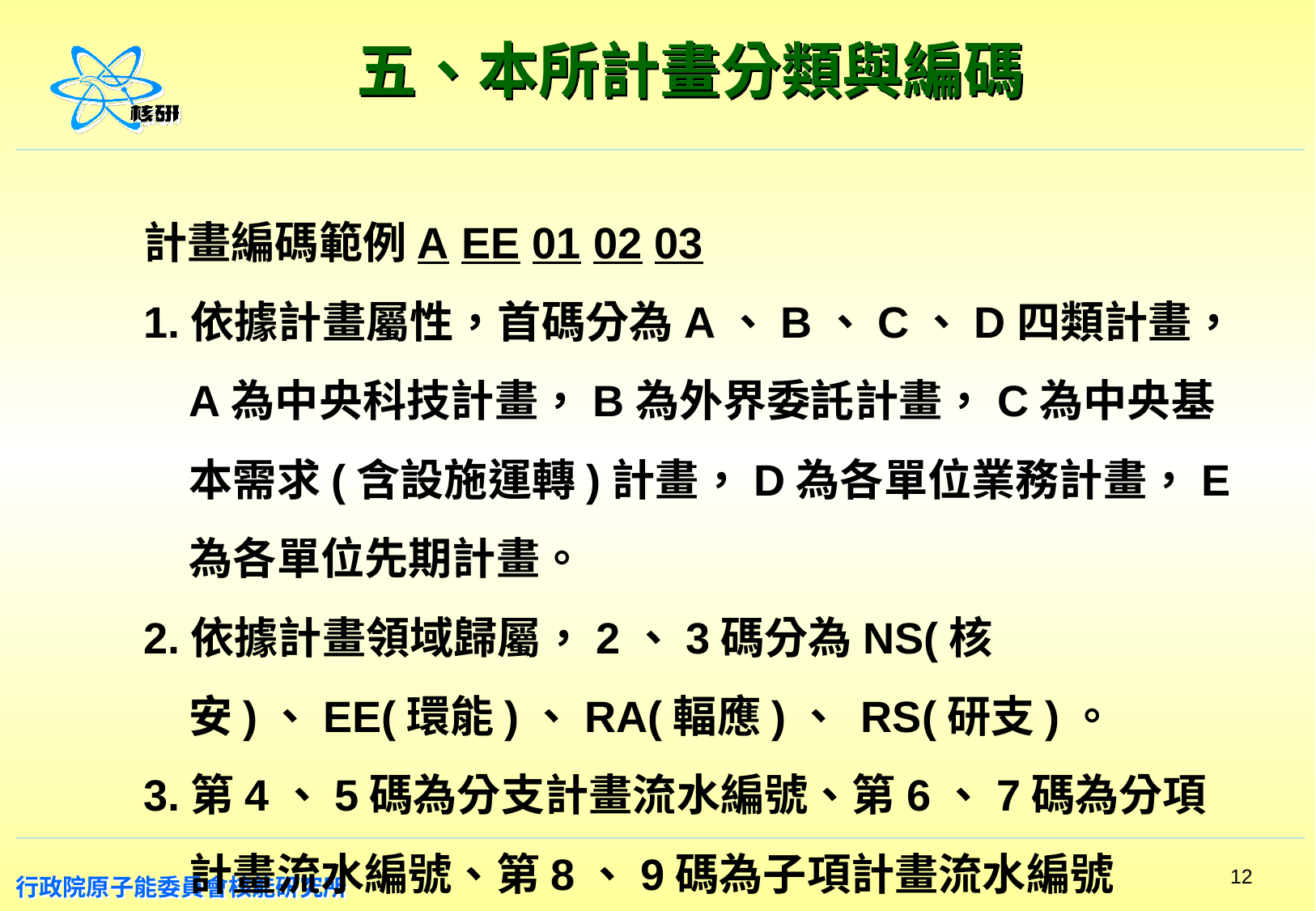

五、本所計畫分類與編碼
計畫編碼範例A EE 01 02 03
1.依據計畫屬性，首碼分為A、B、C、D四類計畫，A為中央科技計畫，B為外界委託計畫，C為中央基本需求(含設施運轉)計畫，D為各單位業務計畫，E為各單位先期計畫。
2.依據計畫領域歸屬，2、3碼分為NS(核安)、EE(環能)、RA(輻應)、 RS(研支)。
3.第4、5碼為分支計畫流水編號、第6、7碼為分項計畫流水編號、第8、9碼為子項計畫流水編號
12